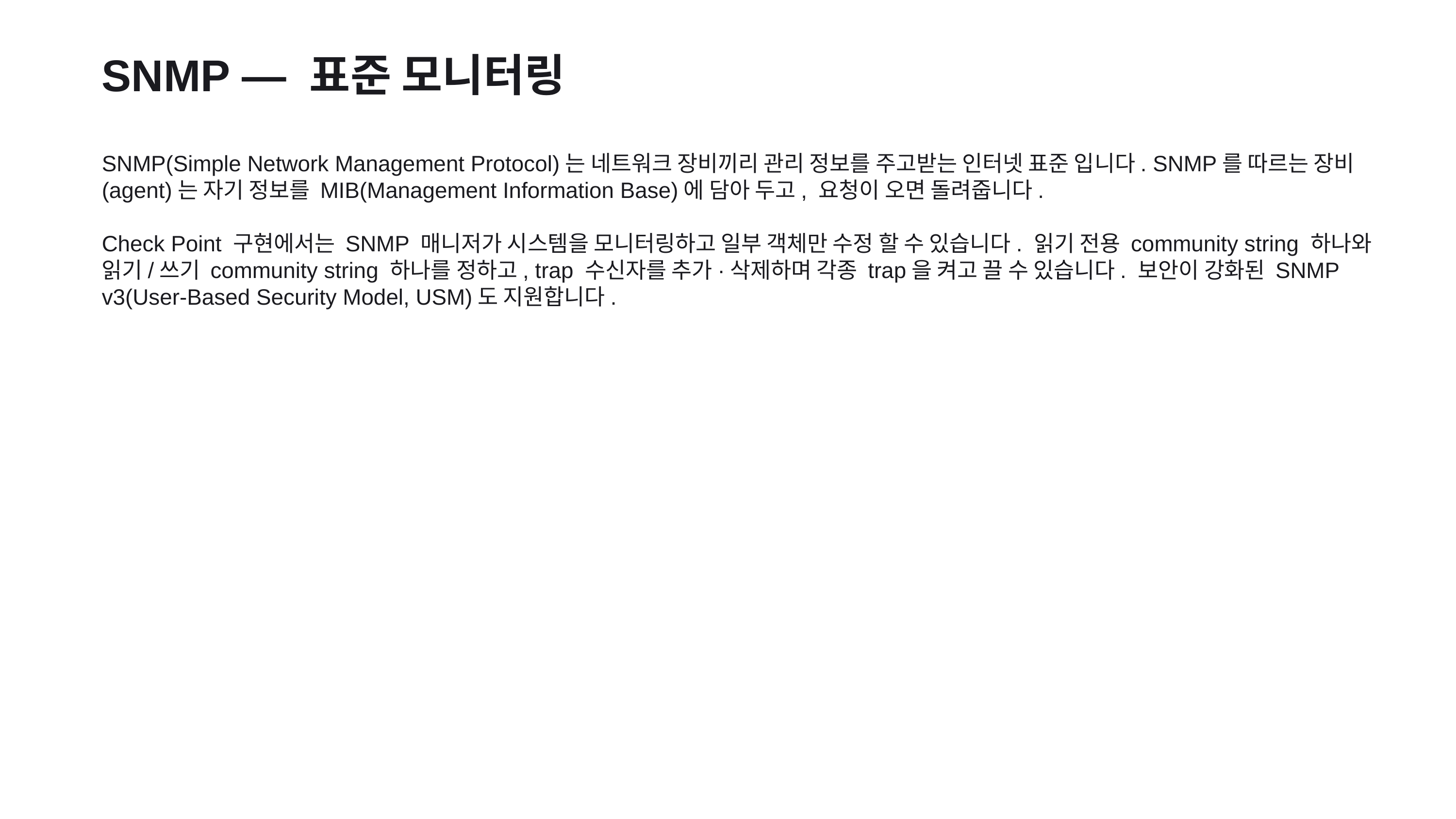

SNMP — 표준 모니터링
SNMP(Simple Network Management Protocol)는 네트워크 장비끼리 관리 정보를 주고받는 인터넷 표준 입니다. SNMP를 따르는 장비(agent)는 자기 정보를 MIB(Management Information Base)에 담아 두고, 요청이 오면 돌려줍니다.

Check Point 구현에서는 SNMP 매니저가 시스템을 모니터링하고 일부 객체만 수정 할 수 있습니다. 읽기 전용 community string 하나와 읽기/쓰기 community string 하나를 정하고, trap 수신자를 추가·삭제하며 각종 trap을 켜고 끌 수 있습니다. 보안이 강화된 SNMP v3(User-Based Security Model, USM)도 지원합니다.